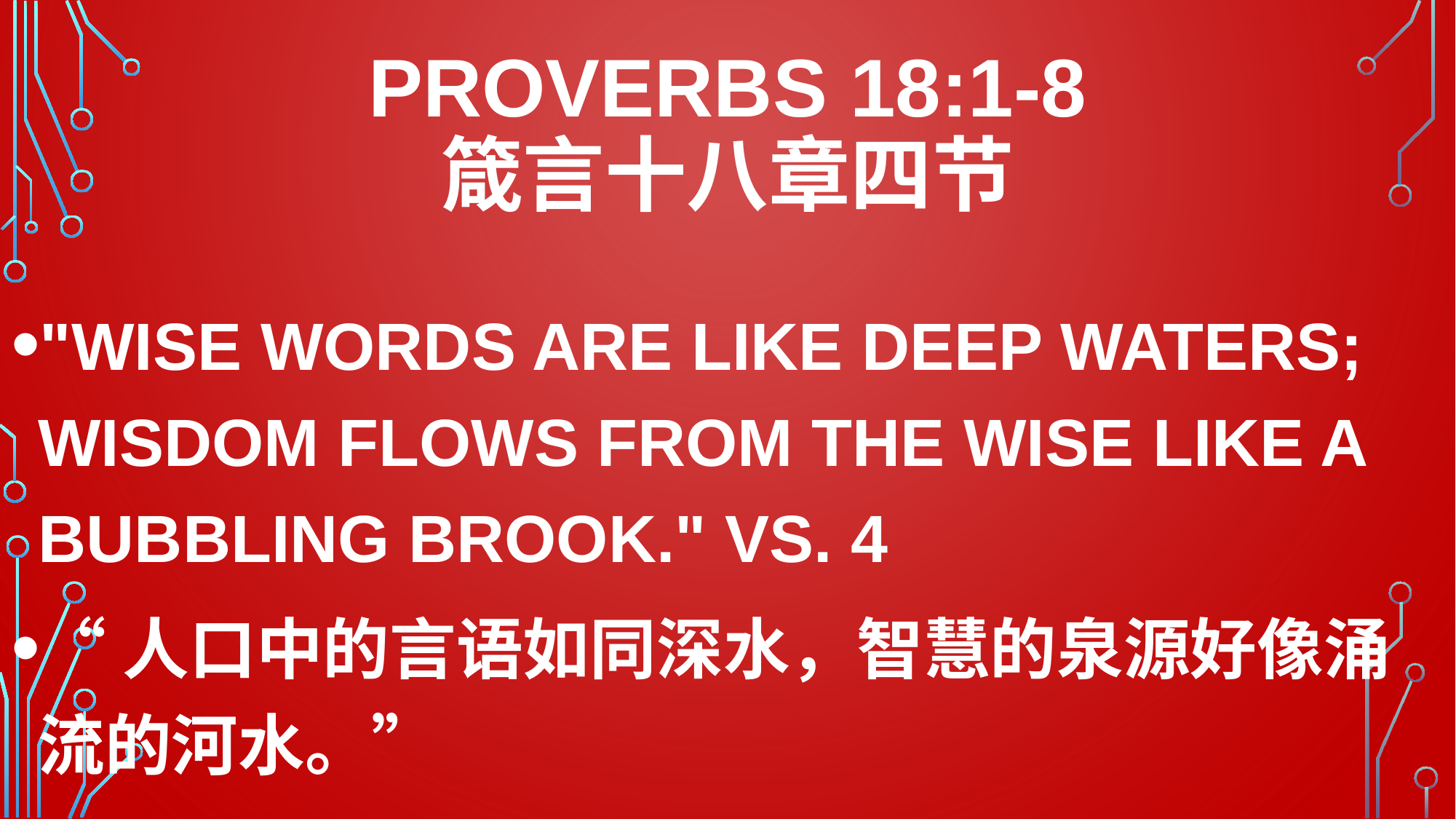

# PROVERBS 18:1-8 箴言十八章四节
"WISE WORDS ARE LIKE DEEP WATERS; WISDOM FLOWS FROM THE WISE LIKE A BUBBLING BROOK." VS. 4
“人口中的言语如同深水，智慧的泉源好像涌流的河水。”